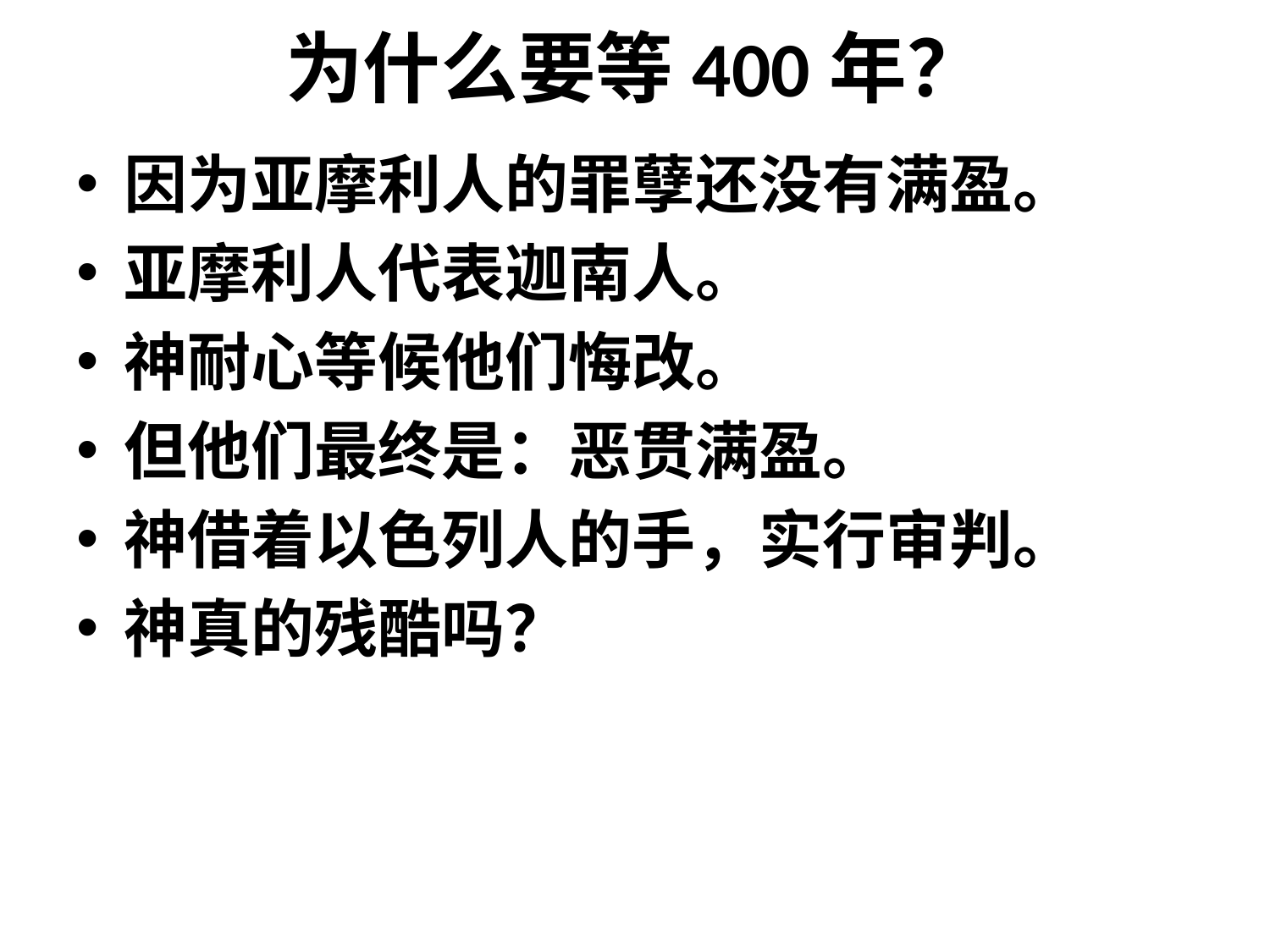

# 为什么要等400年？
因为亚摩利人的罪孽还没有满盈。
亚摩利人代表迦南人。
神耐心等候他们悔改。
但他们最终是：恶贯满盈。
神借着以色列人的手，实行审判。
神真的残酷吗？